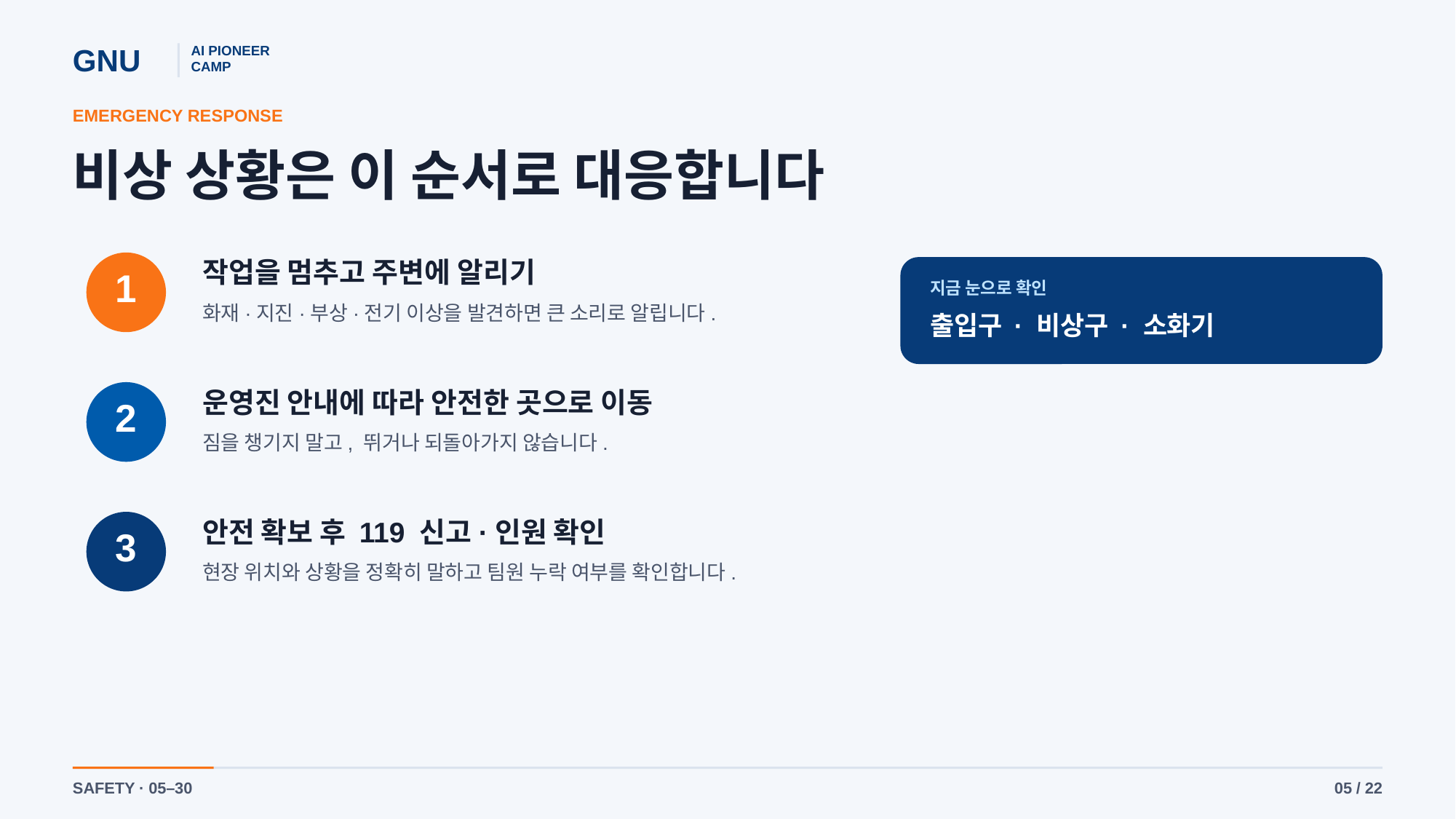

GNU
AI PIONEER
CAMP

EMERGENCY RESPONSE
비상 상황은 이 순서로 대응합니다

작업을 멈추고 주변에 알리기

1
지금 눈으로 확인
화재·지진·부상·전기 이상을 발견하면 큰 소리로 알립니다.
출입구 · 비상구 · 소화기

운영진 안내에 따라 안전한 곳으로 이동
2
짐을 챙기지 말고, 뛰거나 되돌아가지 않습니다.

안전 확보 후 119 신고·인원 확인
3
현장 위치와 상황을 정확히 말하고 팀원 누락 여부를 확인합니다.

SAFETY · 05–30
05 / 22